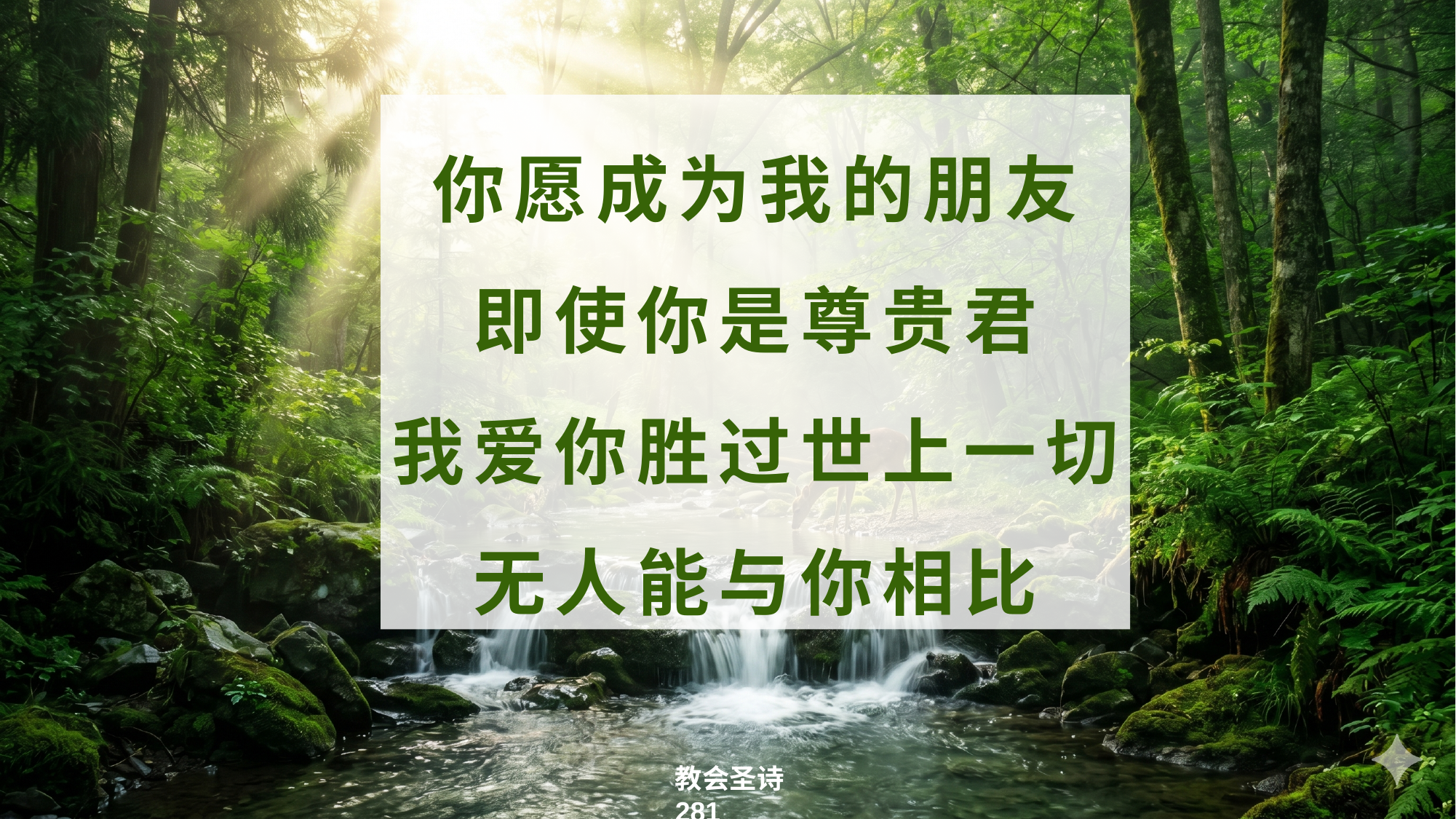

你愿成为我的朋友
即使你是尊贵君
我爱你胜过世上一切
无人能与你相比
教会圣诗 281